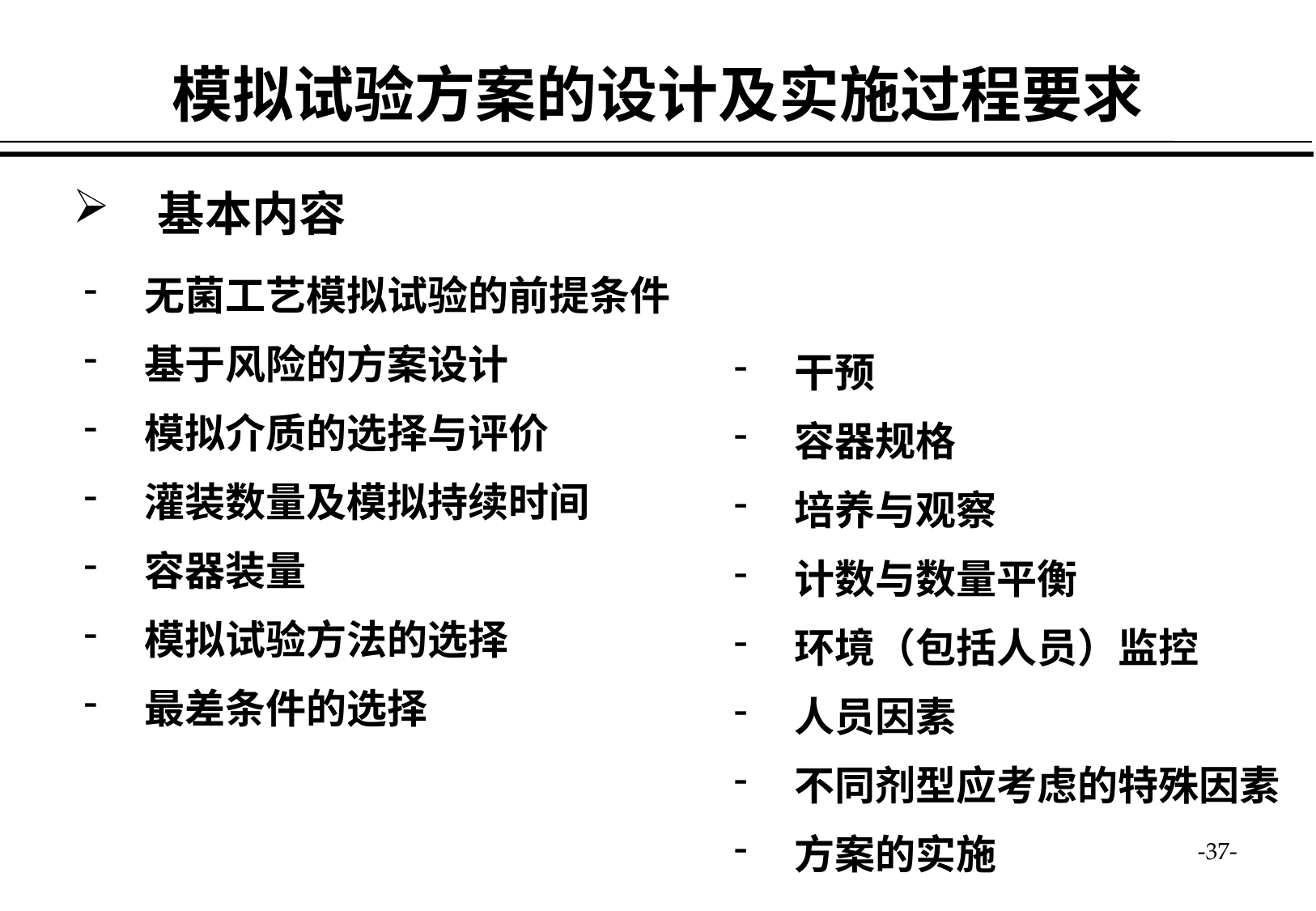

模拟试验方案的设计及实施过程要求
　基本内容
无菌工艺模拟试验的前提条件
基于风险的方案设计
模拟介质的选择与评价
灌装数量及模拟持续时间
容器装量
模拟试验方法的选择
最差条件的选择
干预
容器规格
培养与观察
计数与数量平衡
环境（包括人员）监控
人员因素
不同剂型应考虑的特殊因素
方案的实施
-37-
-37-